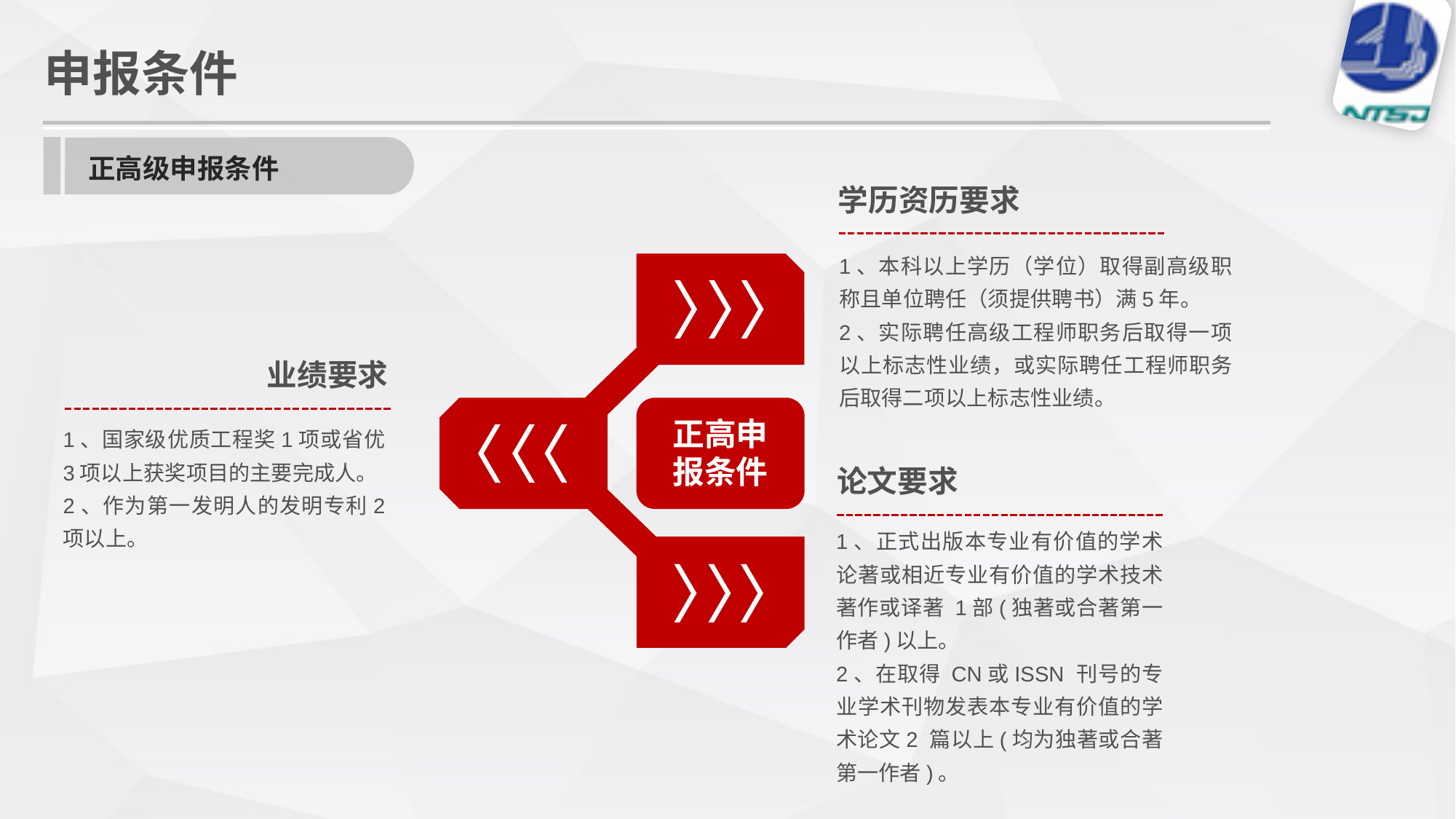

申报条件

正高级申报条件
学历资历要求
1、本科以上学历（学位）取得副高级职称且单位聘任（须提供聘书）满5年。
2、实际聘任高级工程师职务后取得一项以上标志性业绩，或实际聘任工程师职务后取得二项以上标志性业绩。

业绩要求
正高申
报条件
1、国家级优质工程奖1项或省优3项以上获奖项目的主要完成人。
2、作为第一发明人的发明专利2项以上。
论文要求
1、正式出版本专业有价值的学术论著或相近专业有价值的学术技术著作或译著 1部(独著或合著第一作者)以上。
2、在取得 CN或ISSN 刊号的专业学术刊物发表本专业有价值的学术论文2 篇以上(均为独著或合著第一作者)。